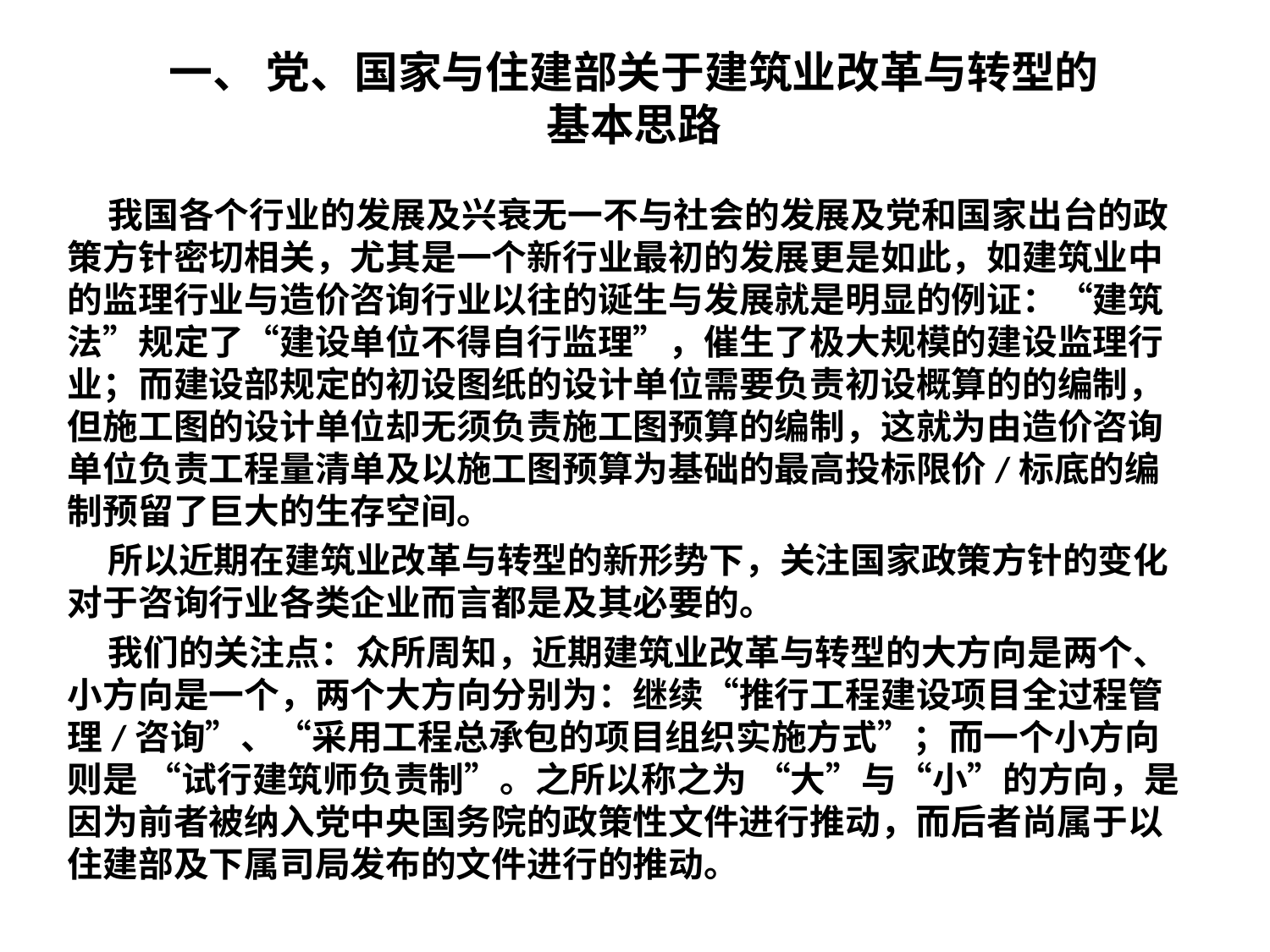

# 一、 党、国家与住建部关于建筑业改革与转型的 基本思路
    我国各个行业的发展及兴衰无一不与社会的发展及党和国家出台的政策方针密切相关，尤其是一个新行业最初的发展更是如此，如建筑业中的监理行业与造价咨询行业以往的诞生与发展就是明显的例证：“建筑法”规定了“建设单位不得自行监理”，催生了极大规模的建设监理行业；而建设部规定的初设图纸的设计单位需要负责初设概算的的编制，但施工图的设计单位却无须负责施工图预算的编制，这就为由造价咨询单位负责工程量清单及以施工图预算为基础的最高投标限价/标底的编制预留了巨大的生存空间。
    所以近期在建筑业改革与转型的新形势下，关注国家政策方针的变化对于咨询行业各类企业而言都是及其必要的。
    我们的关注点：众所周知，近期建筑业改革与转型的大方向是两个、小方向是一个，两个大方向分别为：继续“推行工程建设项目全过程管理/咨询”、“采用工程总承包的项目组织实施方式”；而一个小方向则是 “试行建筑师负责制”。之所以称之为 “大”与“小”的方向，是因为前者被纳入党中央国务院的政策性文件进行推动，而后者尚属于以住建部及下属司局发布的文件进行的推动。